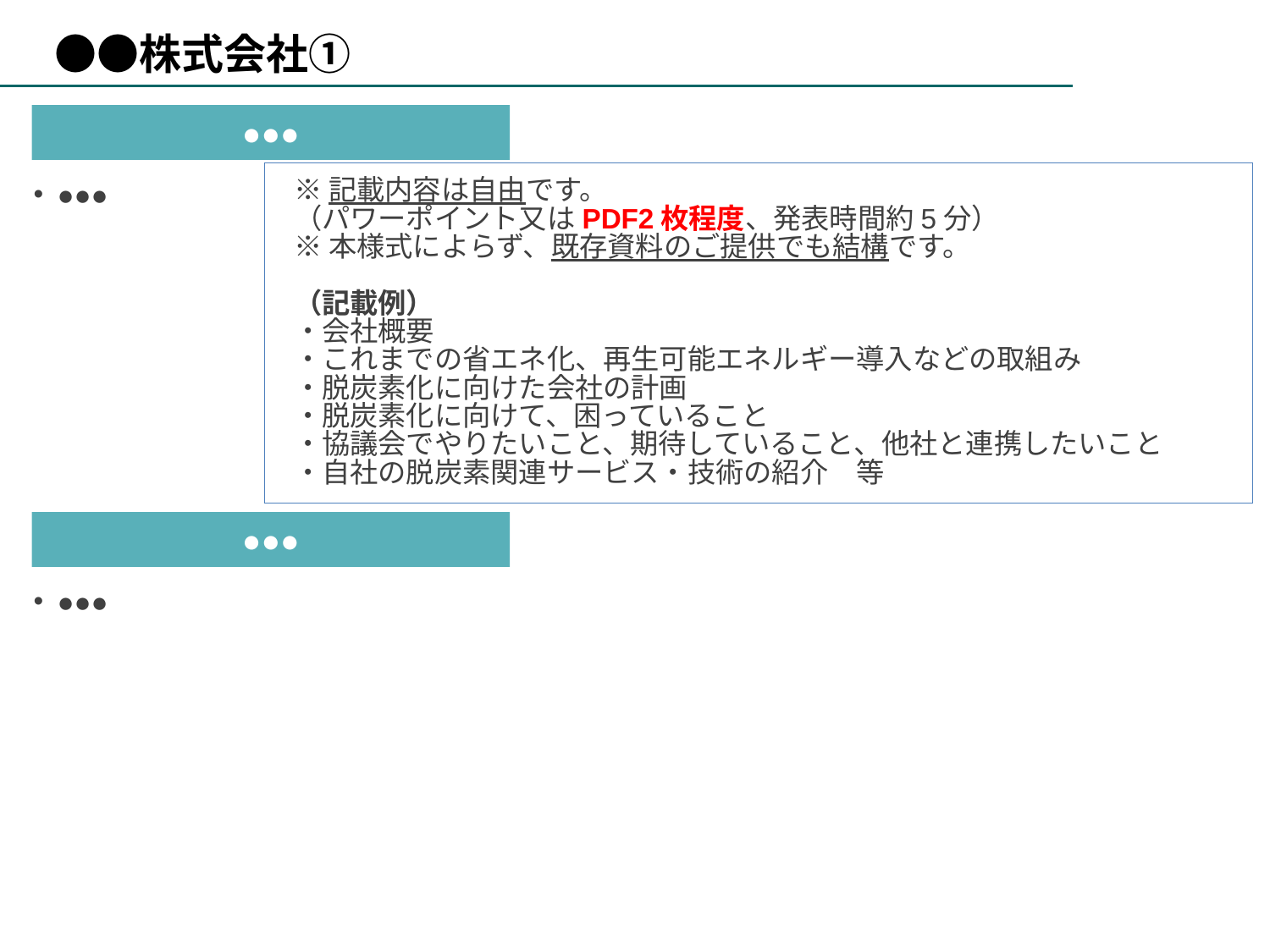

●●株式会社①
●●●
※記載内容は自由です。
（パワーポイント又はPDF2枚程度、発表時間約5分）
※本様式によらず、既存資料のご提供でも結構です。

（記載例）
・会社概要
・これまでの省エネ化、再生可能エネルギー導入などの取組み
・脱炭素化に向けた会社の計画
・脱炭素化に向けて、困っていること
・協議会でやりたいこと、期待していること、他社と連携したいこと
・自社の脱炭素関連サービス・技術の紹介　等
●●●
●●●
●●●